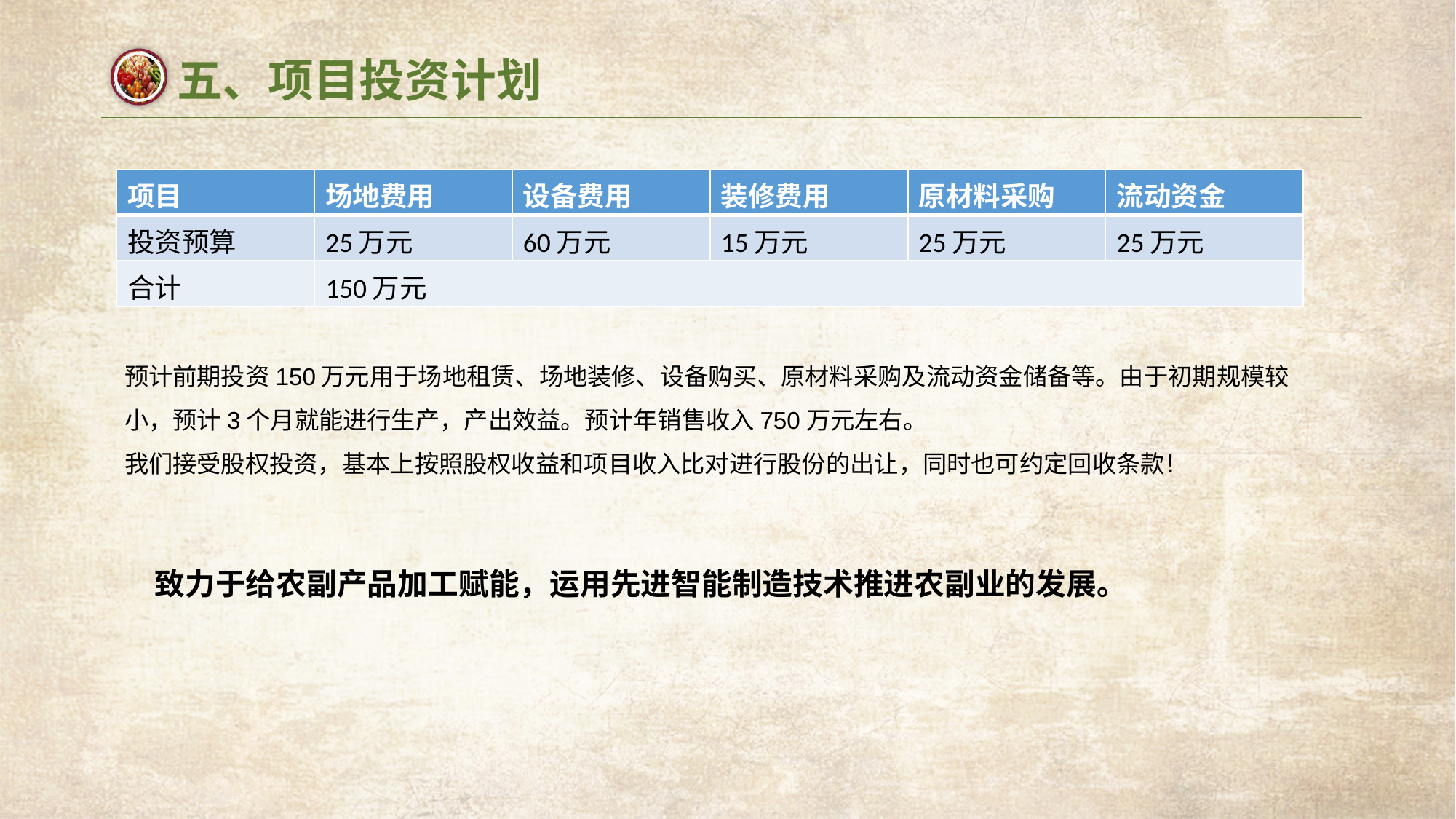

五、项目投资计划

| 项目 | 场地费用 | 设备费用 | 装修费用 | 原材料采购 | 流动资金 |
| --- | --- | --- | --- | --- | --- |
| 投资预算 | 25万元 | 60万元 | 15万元 | 25万元 | 25万元 |
| 合计 | 150万元 |  |  |  |  |
预计前期投资150万元用于场地租赁、场地装修、设备购买、原材料采购及流动资金储备等。由于初期规模较小，预计3个月就能进行生产，产出效益。预计年销售收入750万元左右。
我们接受股权投资，基本上按照股权收益和项目收入比对进行股份的出让，同时也可约定回收条款！
致力于给农副产品加工赋能，运用先进智能制造技术推进农副业的发展。